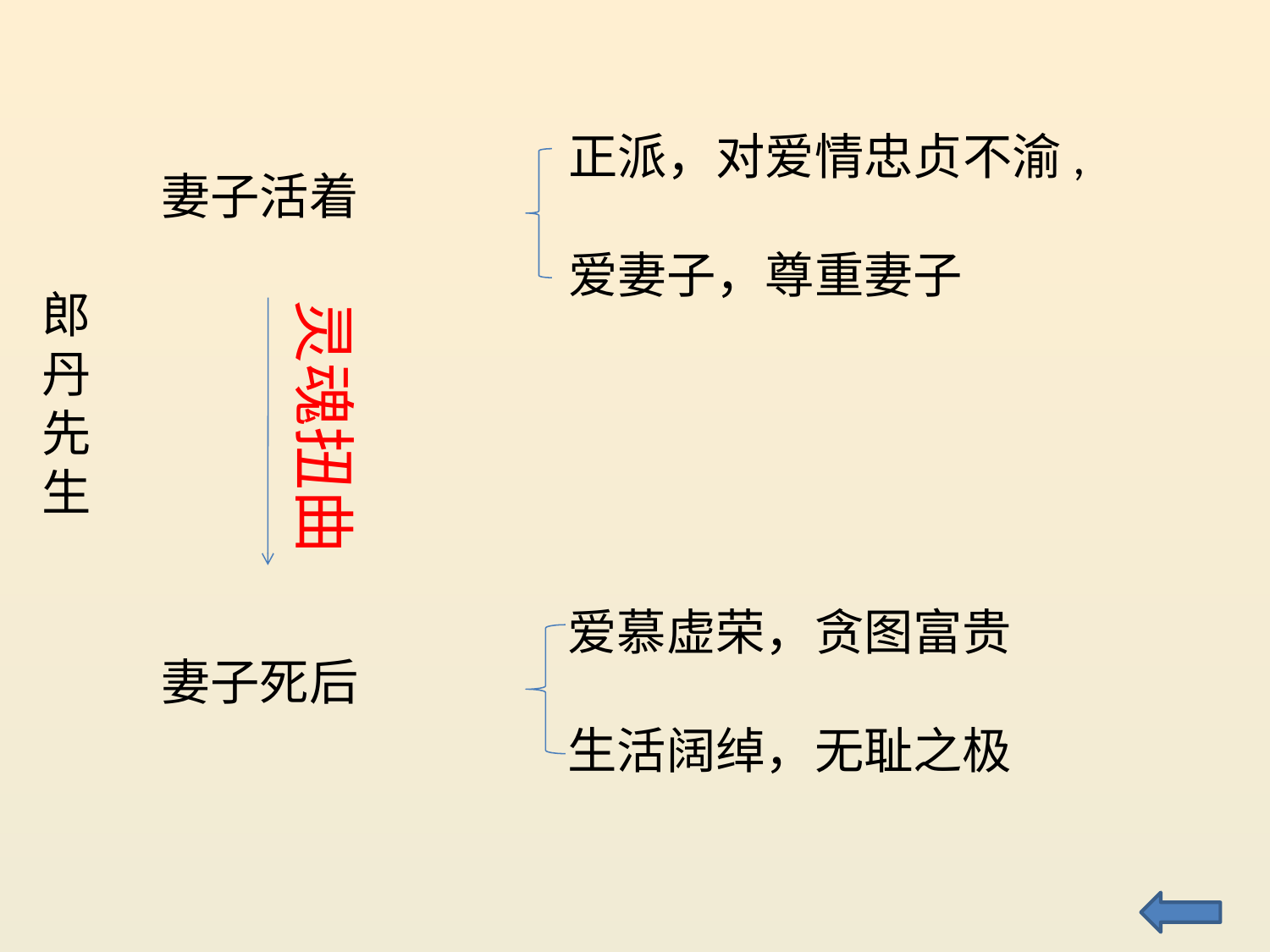

正派，对爱情忠贞不渝,

爱妻子，尊重妻子

妻子活着
郎丹先生
灵魂扭曲

爱慕虚荣，贪图富贵

生活阔绰，无耻之极

妻子死后